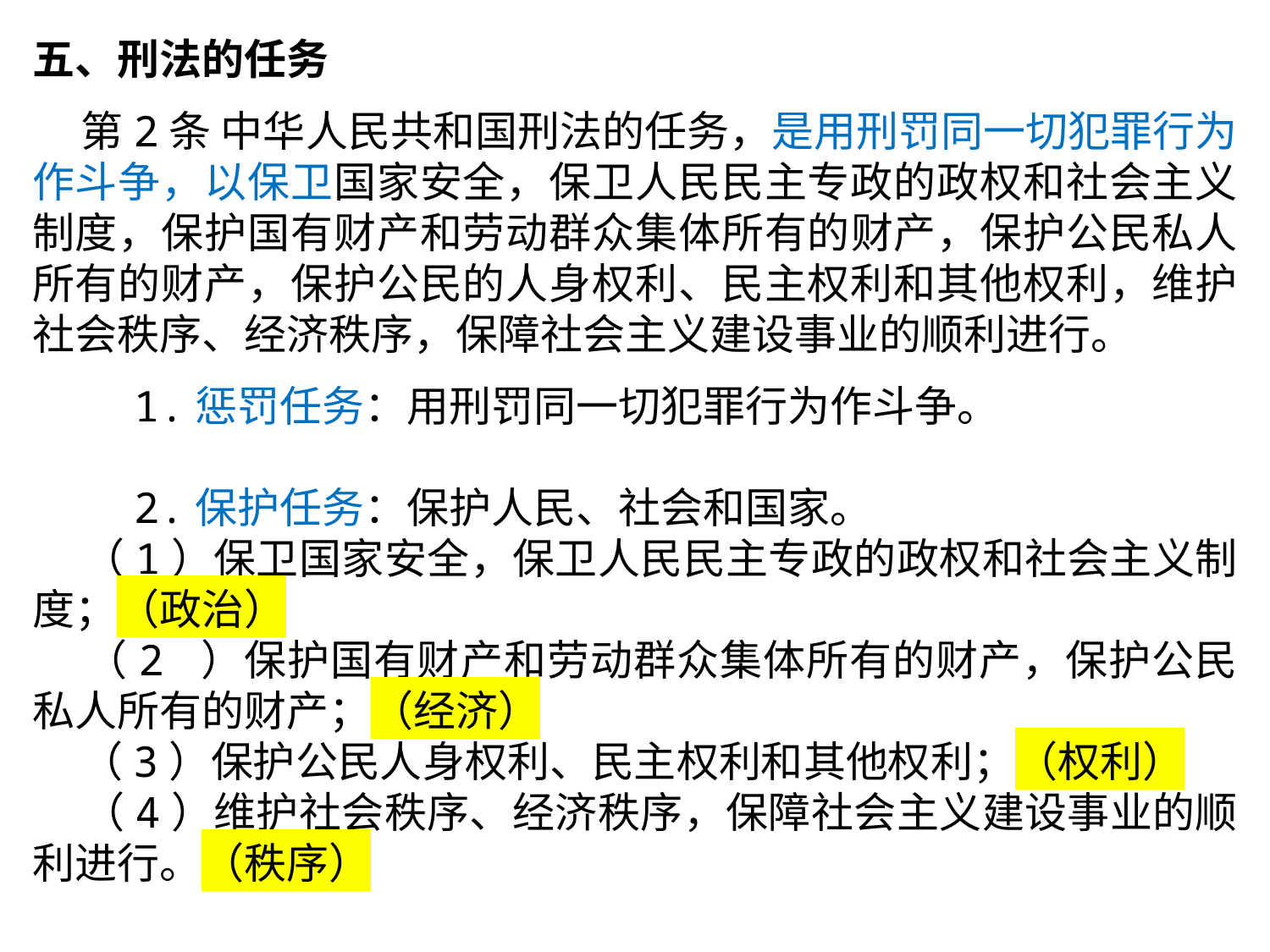

五、刑法的任务

    第2条 中华人民共和国刑法的任务，是用刑罚同一切犯罪行为作斗争，以保卫国家安全，保卫人民民主专政的政权和社会主义制度，保护国有财产和劳动群众集体所有的财产，保护公民私人所有的财产，保护公民的人身权利、民主权利和其他权利，维护社会秩序、经济秩序，保障社会主义建设事业的顺利进行。

    1.惩罚任务：用刑罚同一切犯罪行为作斗争。

    2.保护任务：保护人民、社会和国家。
    （1）保卫国家安全，保卫人民民主专政的政权和社会主义制度；（政治）
    （2 ）保护国有财产和劳动群众集体所有的财产，保护公民私人所有的财产；（经济）
    （3）保护公民人身权利、民主权利和其他权利；（权利）
    （4）维护社会秩序、经济秩序，保障社会主义建设事业的顺利进行。（秩序）